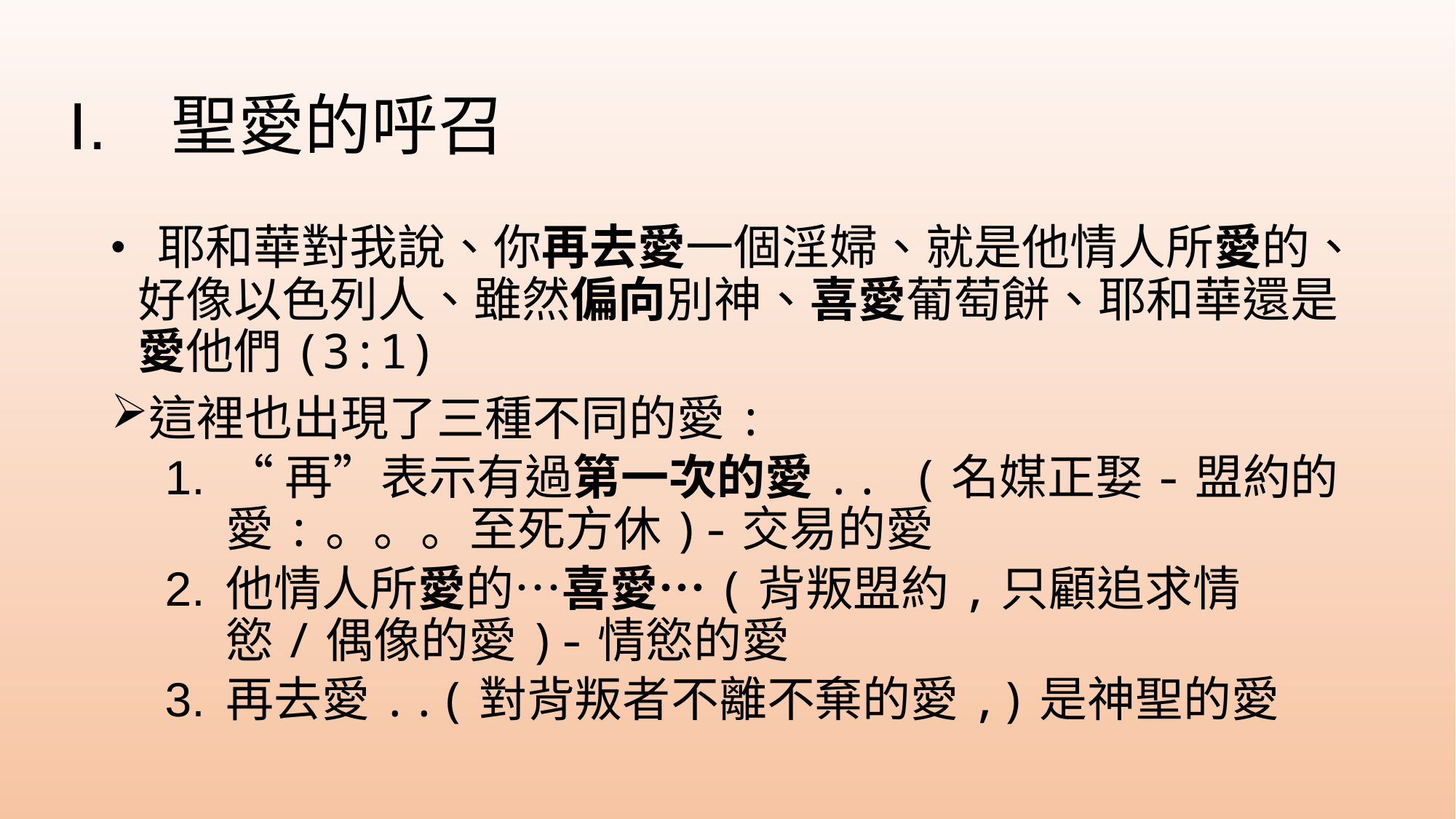

# 聖愛的呼召
 耶和華對我說、你再去愛一個淫婦、就是他情人所愛的、好像以色列人、雖然偏向別神、喜愛葡萄餅、耶和華還是愛他們(3:1)
這裡也出現了三種不同的愛:
“再”表示有過第一次的愛.. (名媒正娶-盟約的愛:。。。至死方休)-交易的愛
他情人所愛的…喜愛…(背叛盟約,只顧追求情慾/偶像的愛)-情慾的愛
再去愛..(對背叛者不離不棄的愛,)是神聖的愛